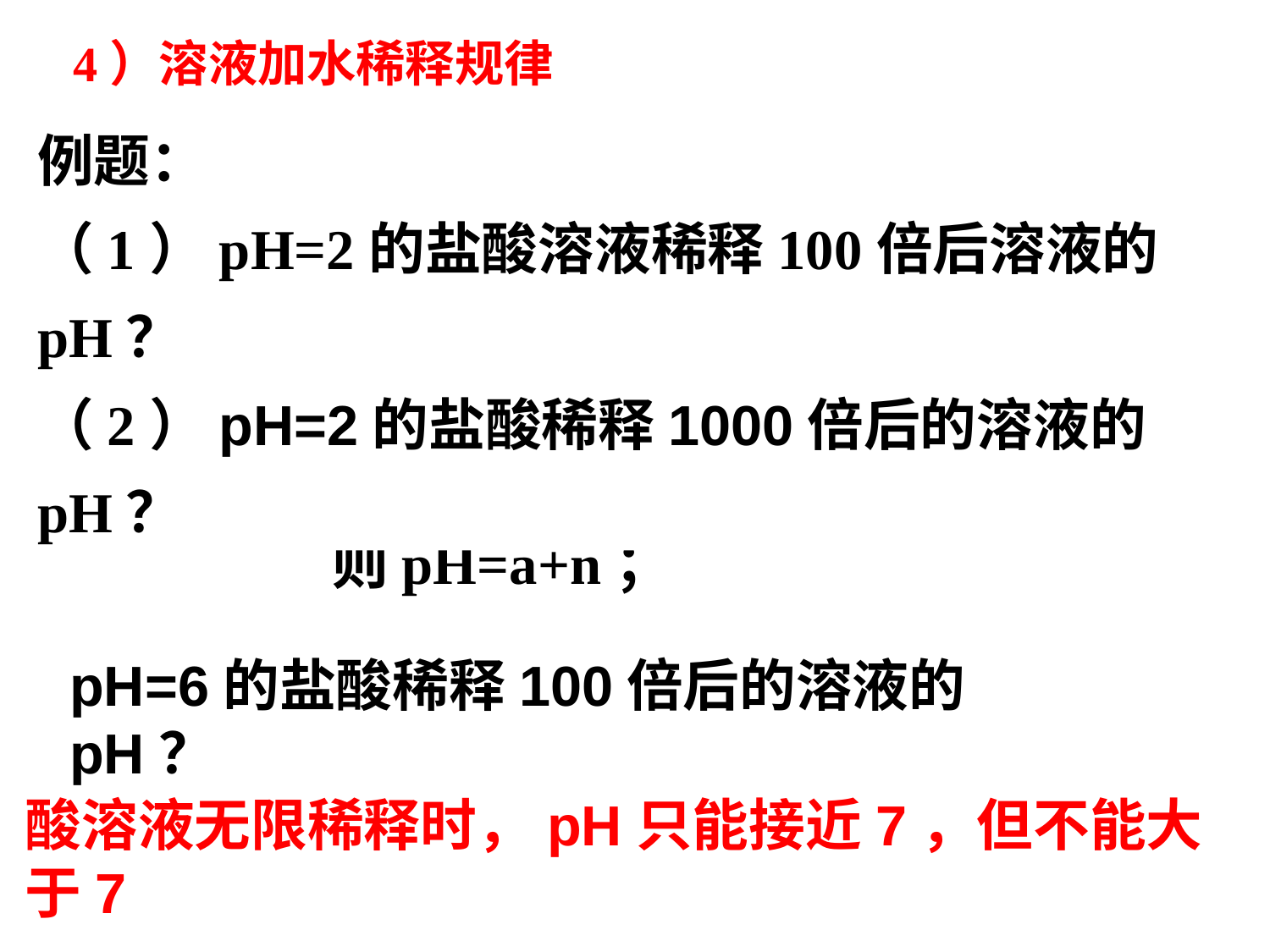

4）溶液加水稀释规律
例题：
（1）pH=2的盐酸溶液稀释100倍后溶液的pH？
（2）pH=2的盐酸稀释1000倍后的溶液的pH？
强酸pH=a，加水稀释10n倍，

                     则pH=a+n；
pH=6的盐酸稀释100倍后的溶液的pH？
酸溶液无限稀释时，pH只能接近7，但不能大于7